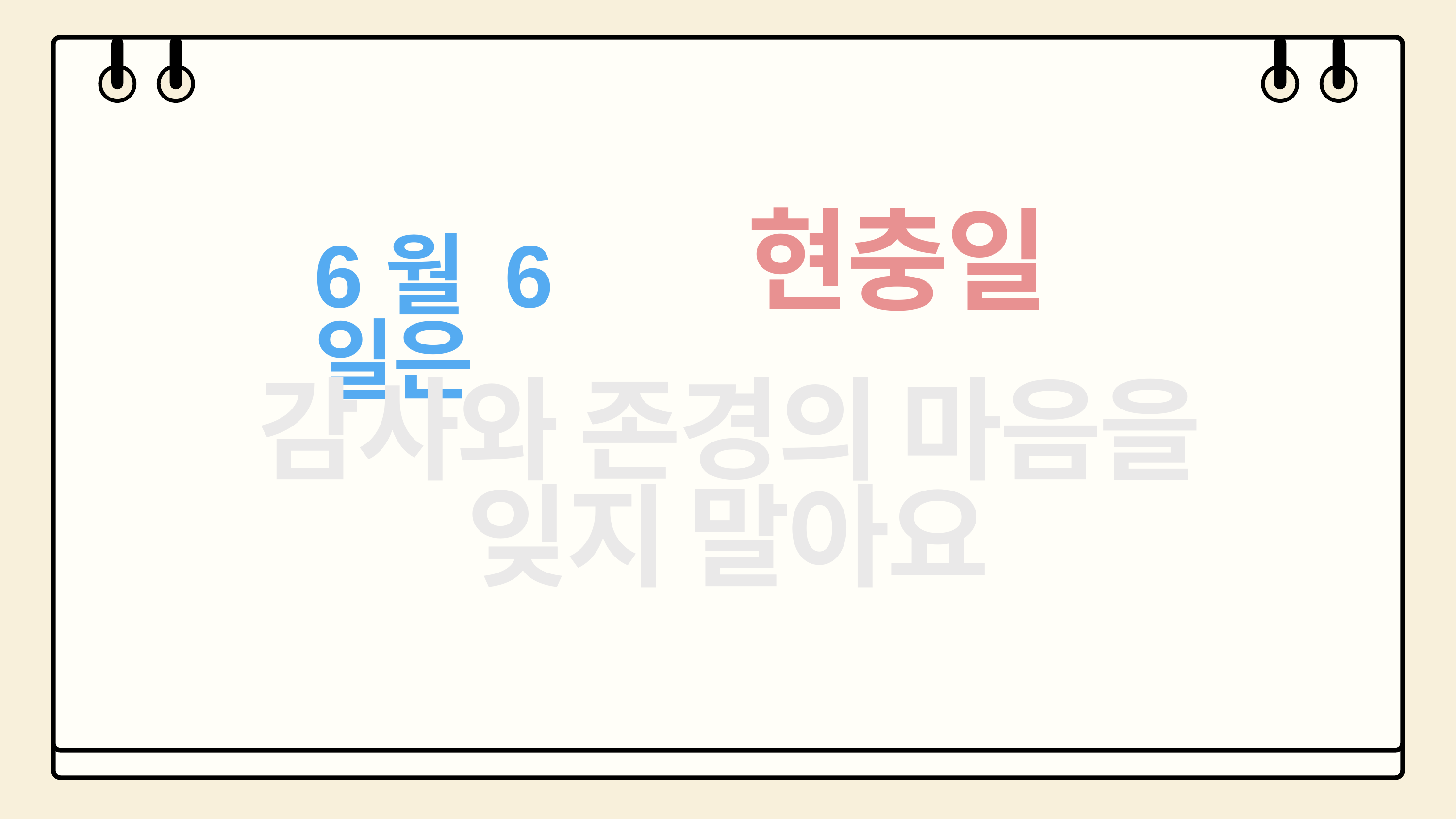

현충일
6월 6일은
감사와 존경의 마음을 잊지 말아요